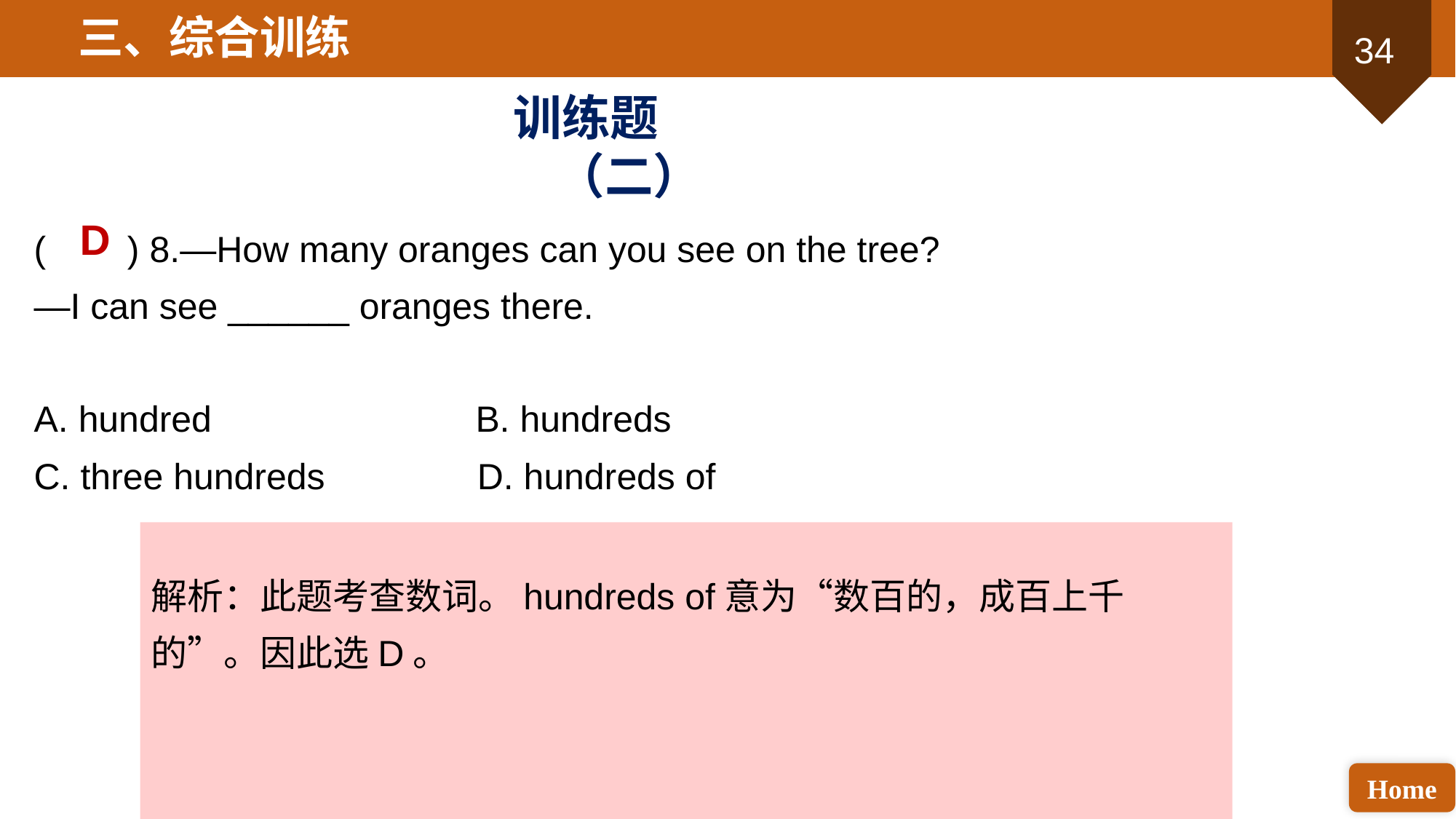

三、综合训练
训练题（二）
D
(        ) 8.—How many oranges can you see on the tree?
—I can see ______ oranges there.

A. hundred                          B. hundreds
C. three hundreds               D. hundreds of

解析：此题考查数词。hundreds of意为“数百的，成百上千的”。因此选D。